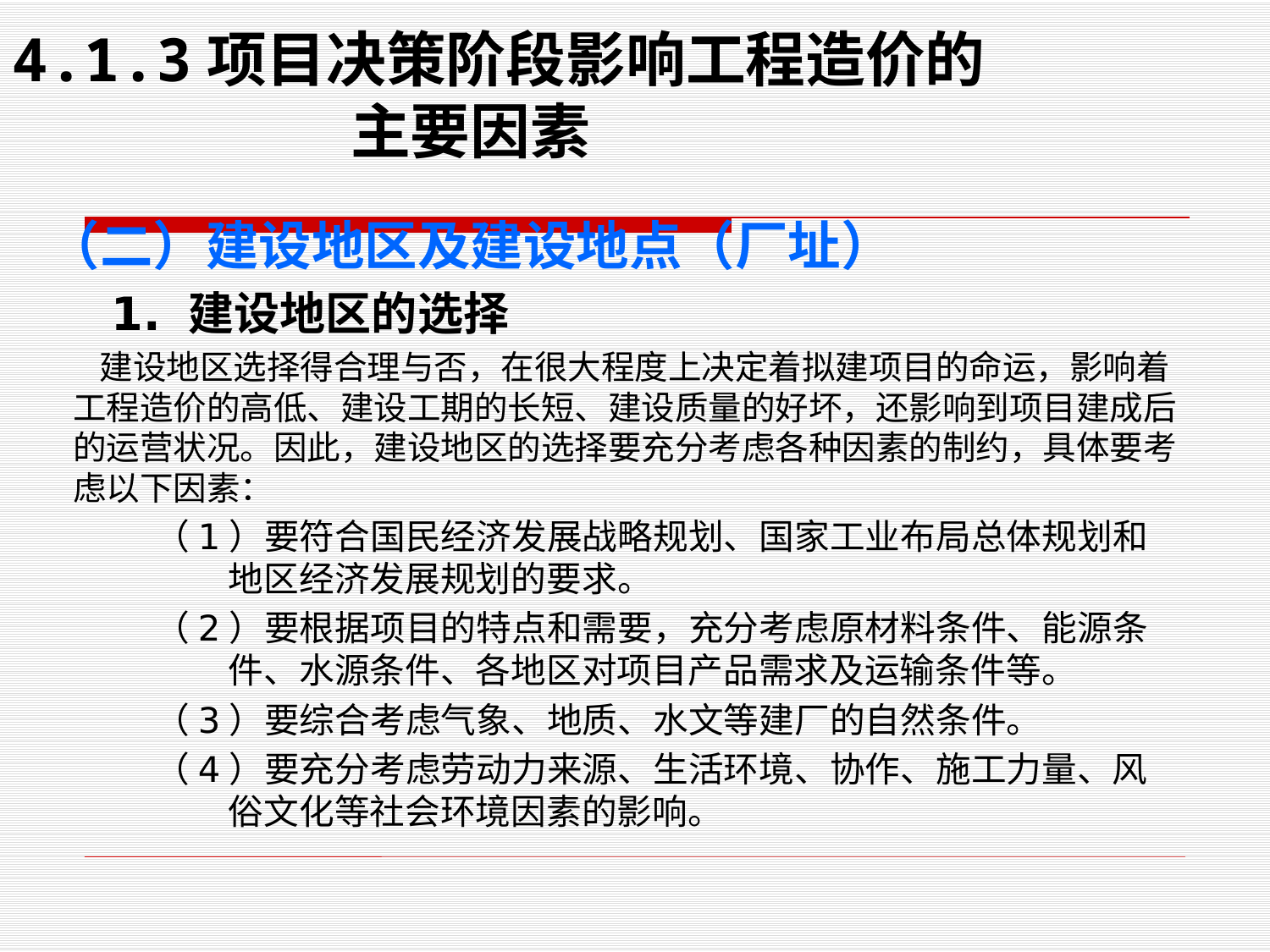

# 4.1.3项目决策阶段影响工程造价的 主要因素
（二）建设地区及建设地点（厂址）
    1. 建设地区的选择
      建设地区选择得合理与否，在很大程度上决定着拟建项目的命运，影响着工程造价的高低、建设工期的长短、建设质量的好坏，还影响到项目建成后的运营状况。因此，建设地区的选择要充分考虑各种因素的制约，具体要考虑以下因素：
（1）要符合国民经济发展战略规划、国家工业布局总体规划和地区经济发展规划的要求。
（2）要根据项目的特点和需要，充分考虑原材料条件、能源条件、水源条件、各地区对项目产品需求及运输条件等。
（3）要综合考虑气象、地质、水文等建厂的自然条件。
（4）要充分考虑劳动力来源、生活环境、协作、施工力量、风俗文化等社会环境因素的影响。